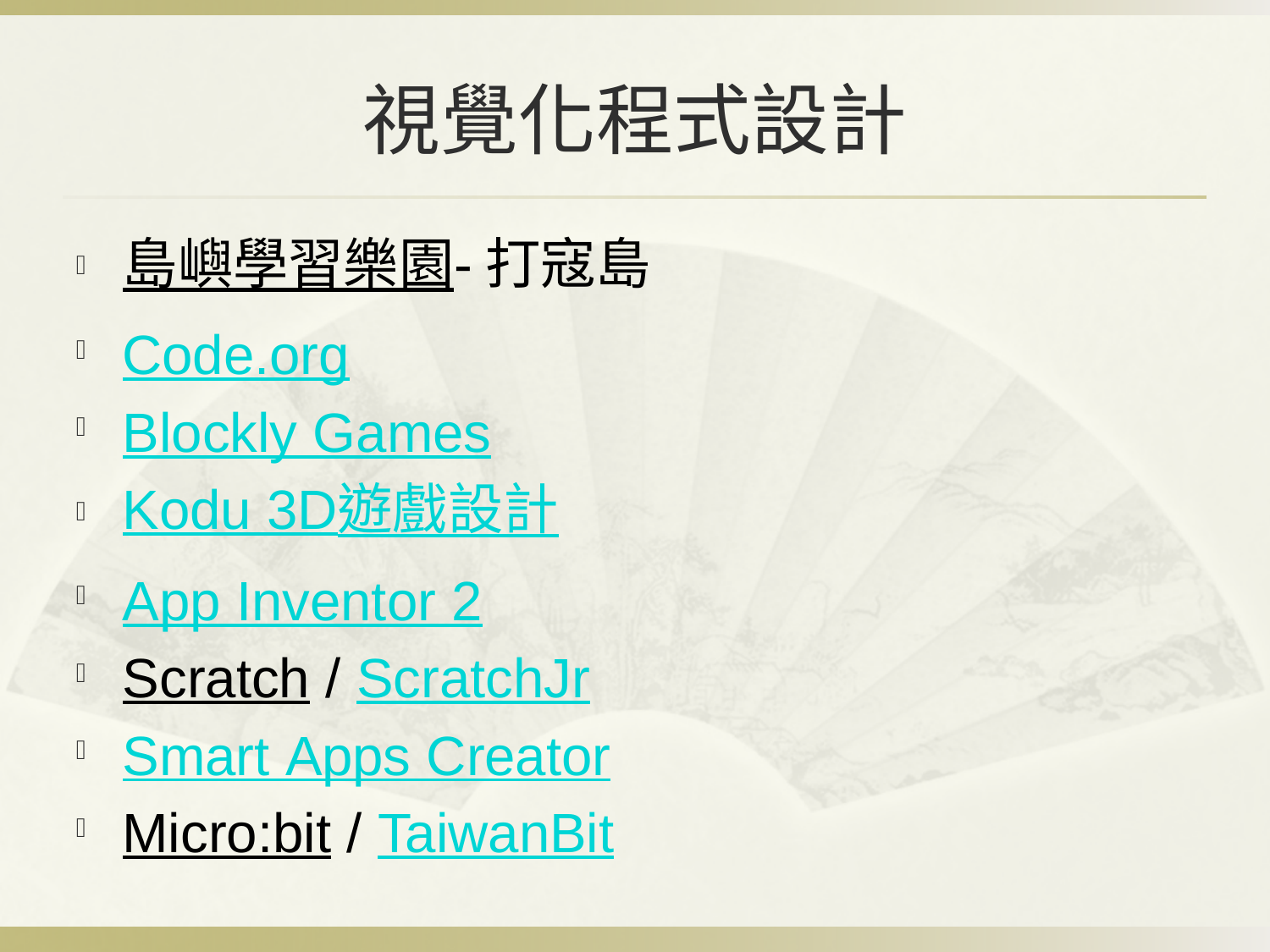

# 視覺化程式設計
島嶼學習樂園-打寇島
Code.org
Blockly Games
Kodu 3D遊戲設計
App Inventor 2
Scratch / ScratchJr
Smart Apps Creator
Micro:bit / TaiwanBit